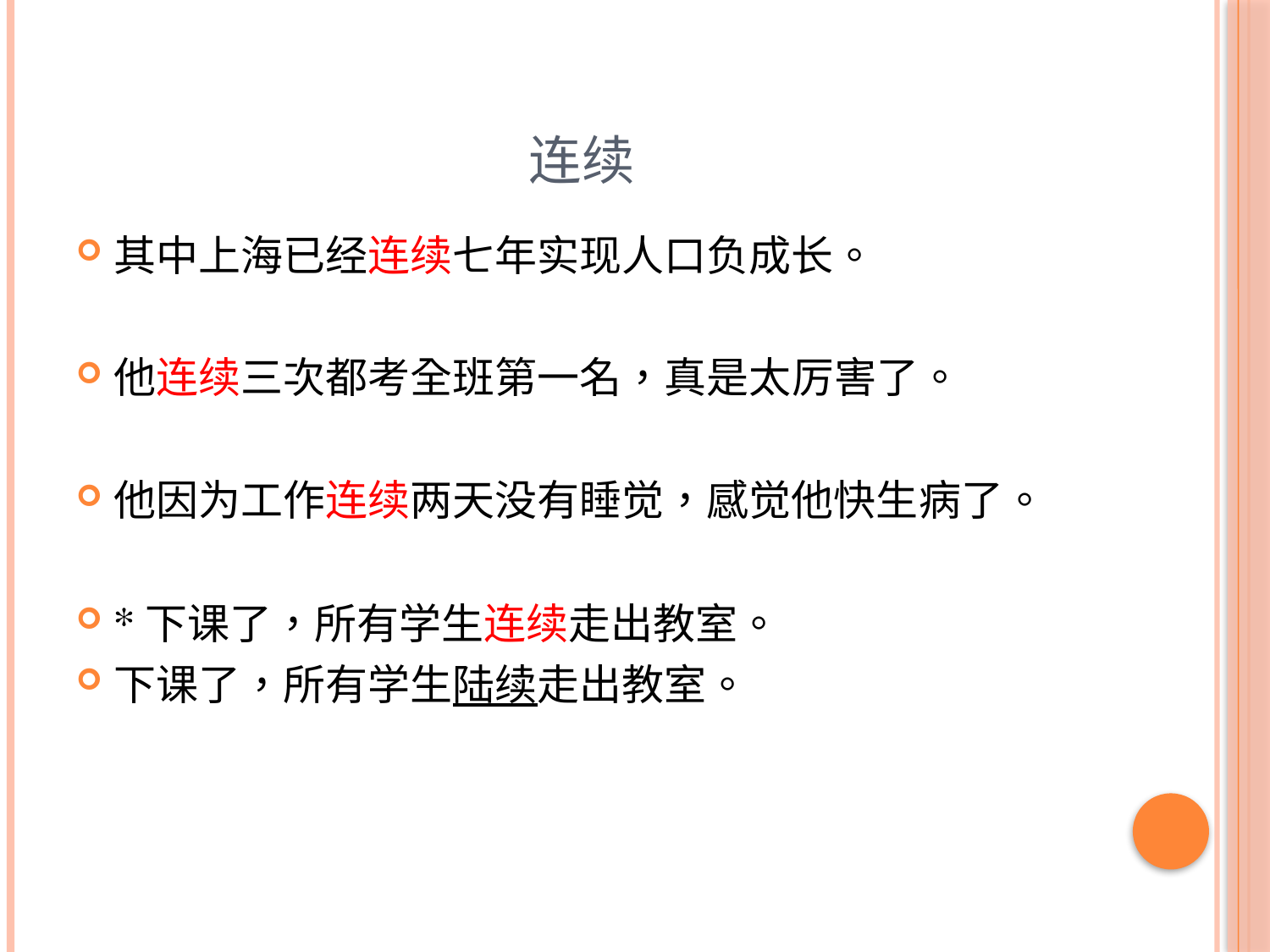

# 连续
其中上海已经连续七年实现人口负成长。

他连续三次都考全班第一名，真是太厉害了。

他因为工作连续两天没有睡觉，感觉他快生病了。

*下课了，所有学生连续走出教室。
下课了，所有学生陆续走出教室。